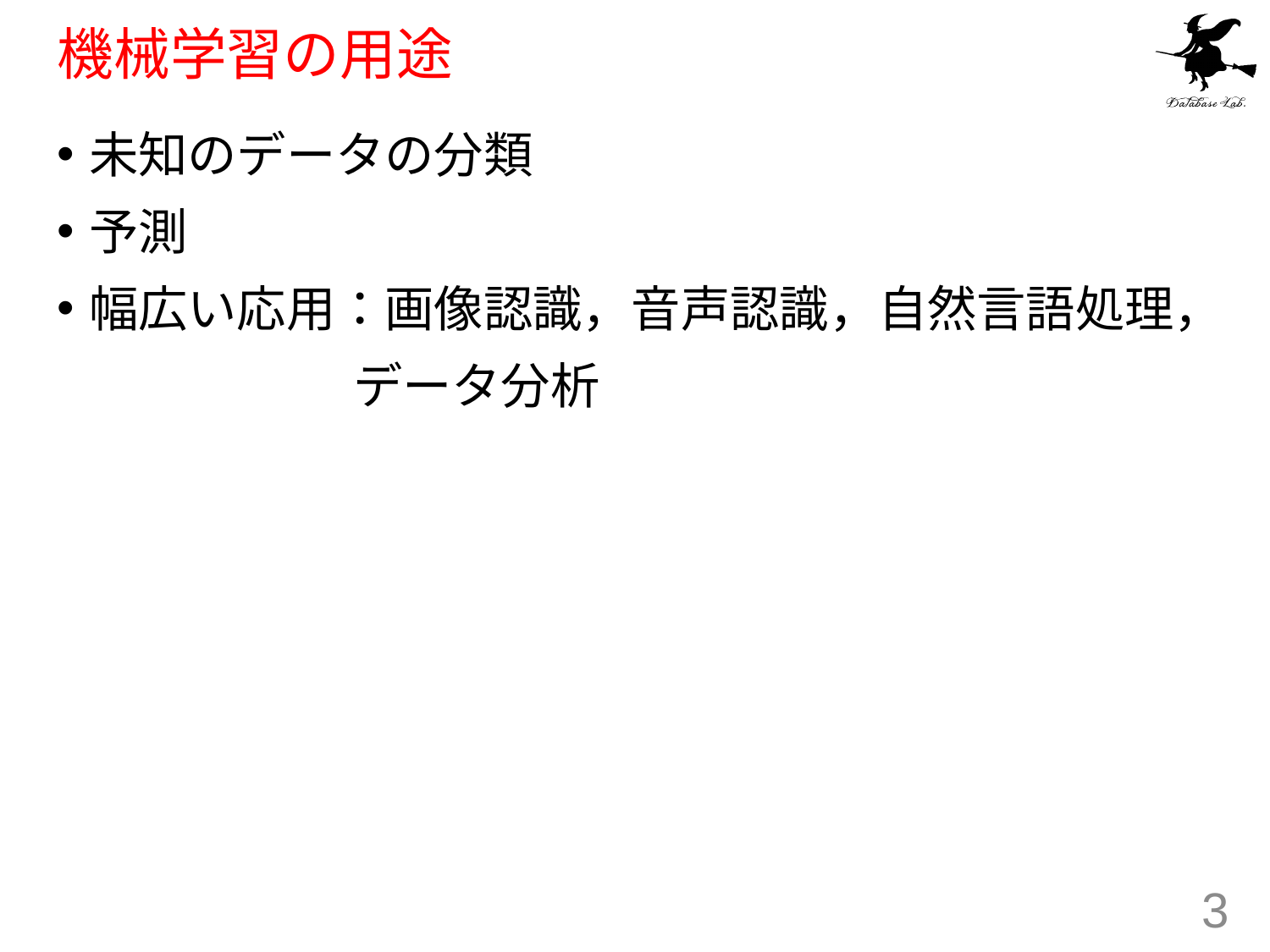

# 機械学習の用途
未知のデータの分類
予測
幅広い応用：画像認識，音声認識，自然言語処理，
　　　　　　データ分析

3